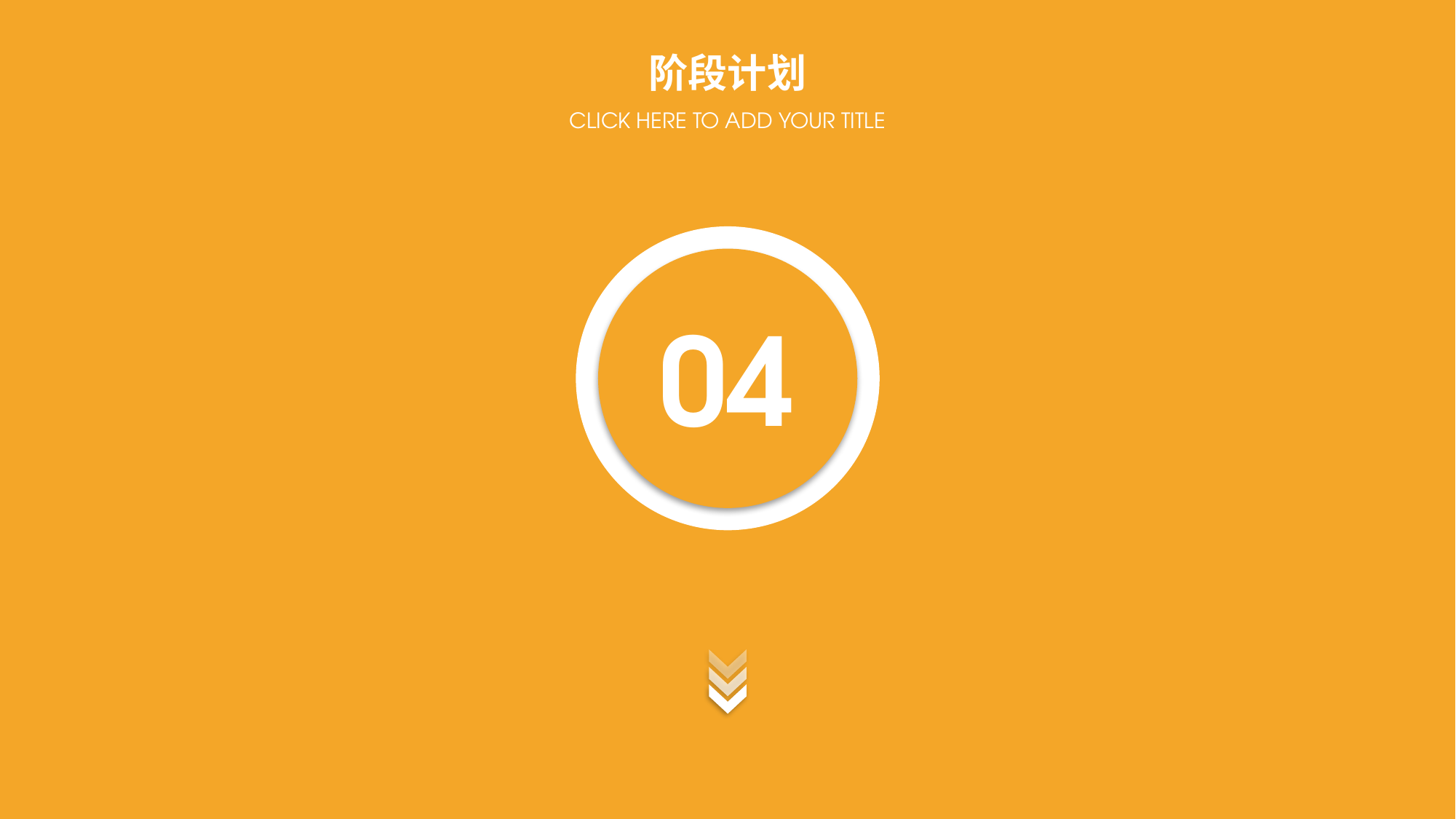

阶段计划
CLICK HERE TO ADD YOUR TITLE
04